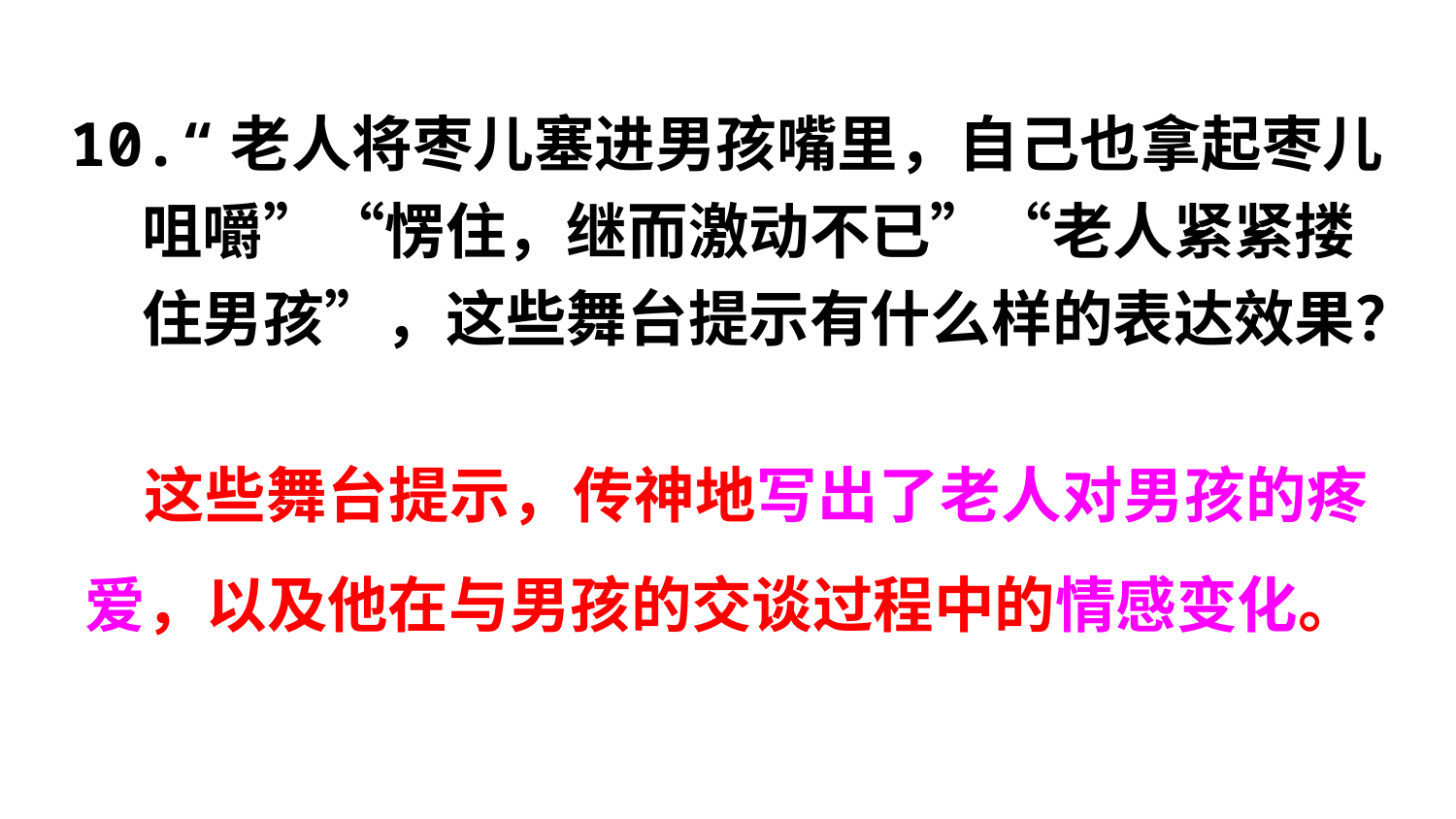

10.“老人将枣儿塞进男孩嘴里，自己也拿起枣儿咀嚼”“愣住，继而激动不已”“老人紧紧搂住男孩”，这些舞台提示有什么样的表达效果？
    这些舞台提示，传神地写出了老人对男孩的疼爱，以及他在与男孩的交谈过程中的情感变化。